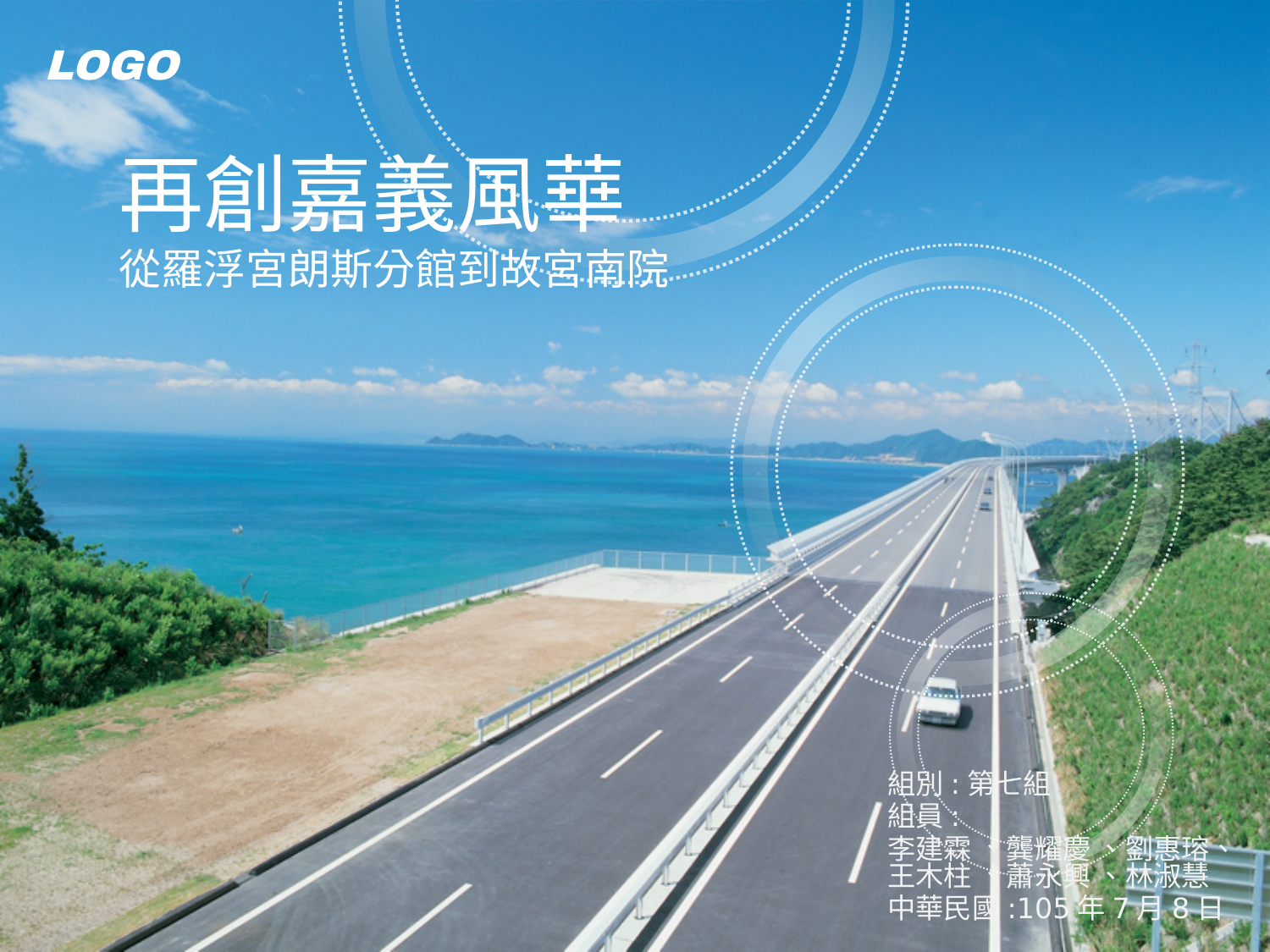

# 再創嘉義風華 從羅浮宮朗斯分館到故宮南院
組別:第七組
組員:
李建霖 、龔耀慶 、劉惠瑢、王木柱 、蕭永興 、林淑慧
中華民國:105年7月8日